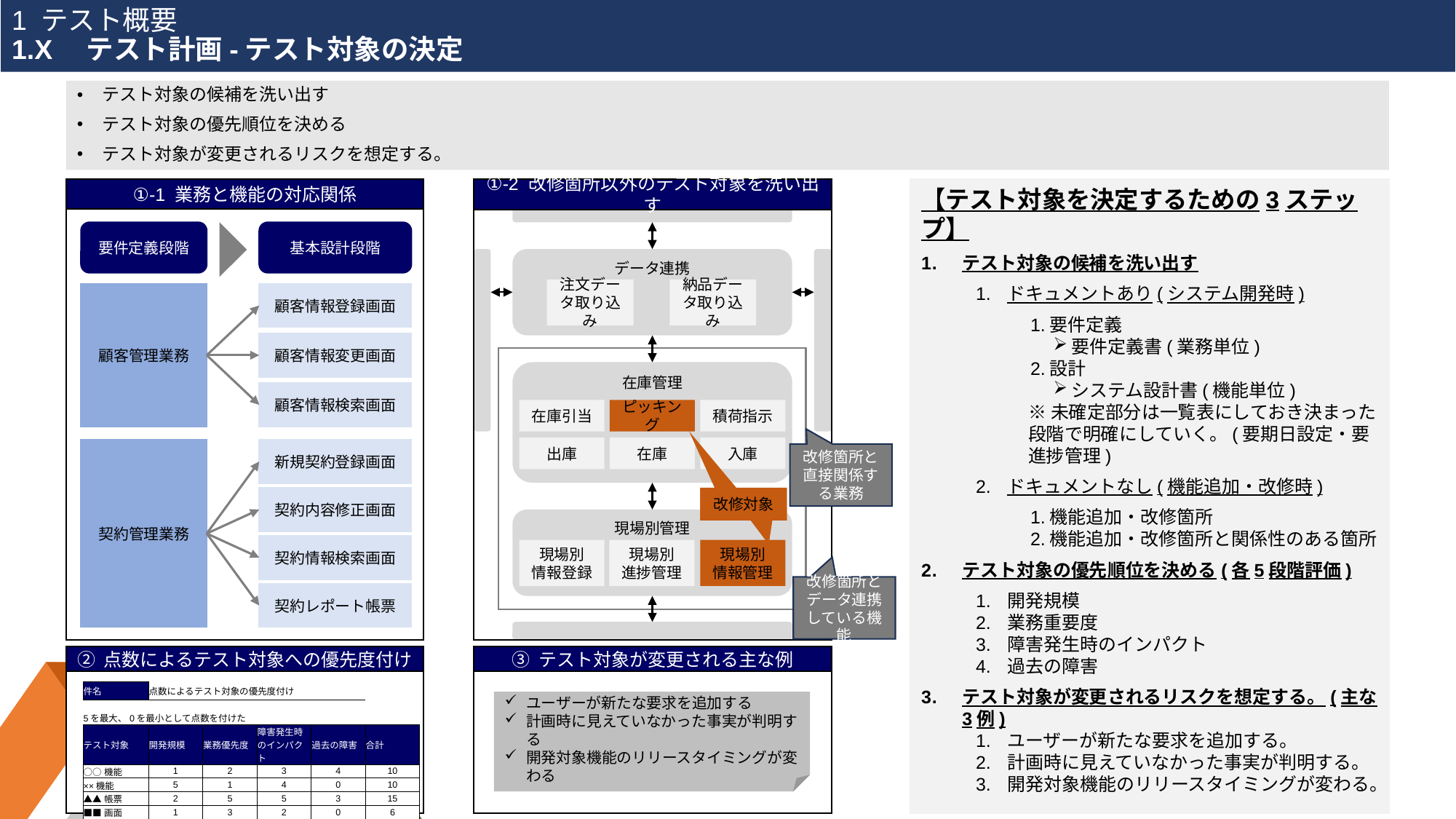

# 1 テスト概要 1.X　テスト計画-テスト対象の決定
テスト対象の候補を洗い出す
テスト対象の優先順位を決める
テスト対象が変更されるリスクを想定する。
【テスト対象を決定するための3ステップ】
テスト対象の候補を洗い出す
ドキュメントあり(システム開発時)
要件定義
要件定義書(業務単位)
設計
システム設計書(機能単位)
※未確定部分は一覧表にしておき決まった段階で明確にしていく。(要期日設定・要進捗管理)
ドキュメントなし(機能追加・改修時)
機能追加・改修箇所
機能追加・改修箇所と関係性のある箇所
テスト対象の優先順位を決める(各5段階評価)
開発規模
業務重要度
障害発生時のインパクト
過去の障害
テスト対象が変更されるリスクを想定する。(主な3例)
ユーザーが新たな要求を追加する。
計画時に見えていなかった事実が判明する。
開発対象機能のリリースタイミングが変わる。
①-1 業務と機能の対応関係
①-2 改修箇所以外のテスト対象を洗い出す

要件定義段階
基本設計段階

顧客管理業務
顧客情報登録画面
顧客情報変更画面
顧客情報検索画面
契約管理業務
新規契約登録画面
契約内容修正画面
契約情報検索画面
契約レポート帳票
データ連携
注文データ取り込み
納品データ取り込み

在庫管理
在庫引当
ピッキング
積荷指示
出庫
在庫
入庫
改修箇所と直接関係する業務
改修対象
改修対象
現場別管理
現場別
情報登録
現場別
進捗管理
現場別
情報管理
改修箇所とデータ連携している機能

➁ 点数によるテスト対象への優先度付け
③ テスト対象が変更される主な例

| 件名 | 点数によるテスト対象の優先度付け |  |  |  |  |
| --- | --- | --- | --- | --- | --- |
| 5を最大、0を最小として点数を付けた |  |  |  |  |  |
| テスト対象 | 開発規模 | 業務優先度 | 障害発生時のインパクト | 過去の障害 | 合計 |
| ○○機能 | 1 | 2 | 3 | 4 | 10 |
| ××機能 | 5 | 1 | 4 | 0 | 10 |
| ▲▲帳票 | 2 | 5 | 5 | 3 | 15 |
| ■■画面 | 1 | 3 | 2 | 0 | 6 |
ユーザーが新たな要求を追加する
計画時に見えていなかった事実が判明する
開発対象機能のリリースタイミングが変わる